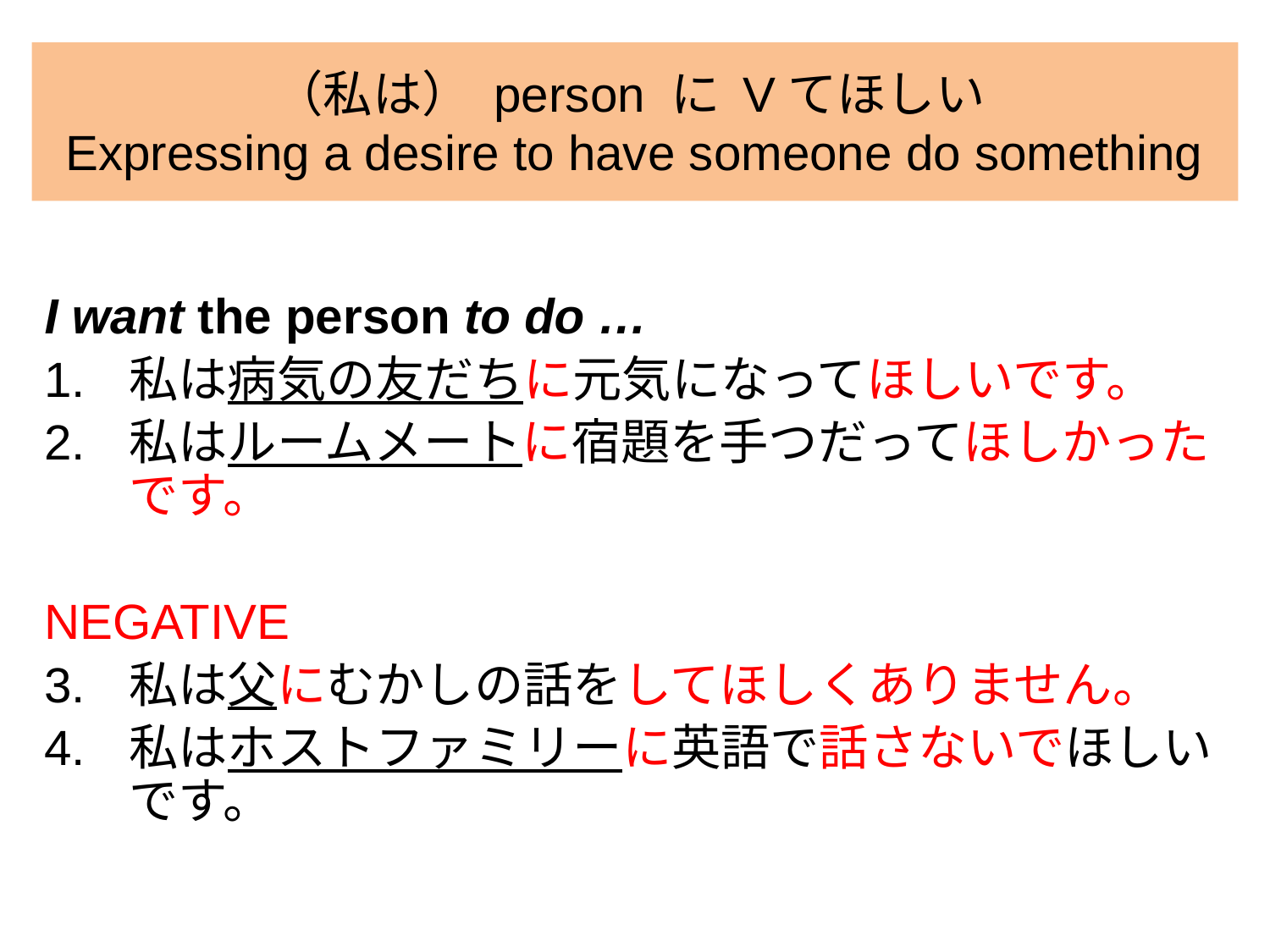

# （私は） person に Vてほしい Expressing a desire to have someone do something

I want the person to do …
私は病気の友だちに元気になってほしいです。
私はルームメートに宿題を手つだってほしかったです。

NEGATIVE
私は父にむかしの話をしてほしくありません。
私はホストファミリーに英語で話さないでほしいです。